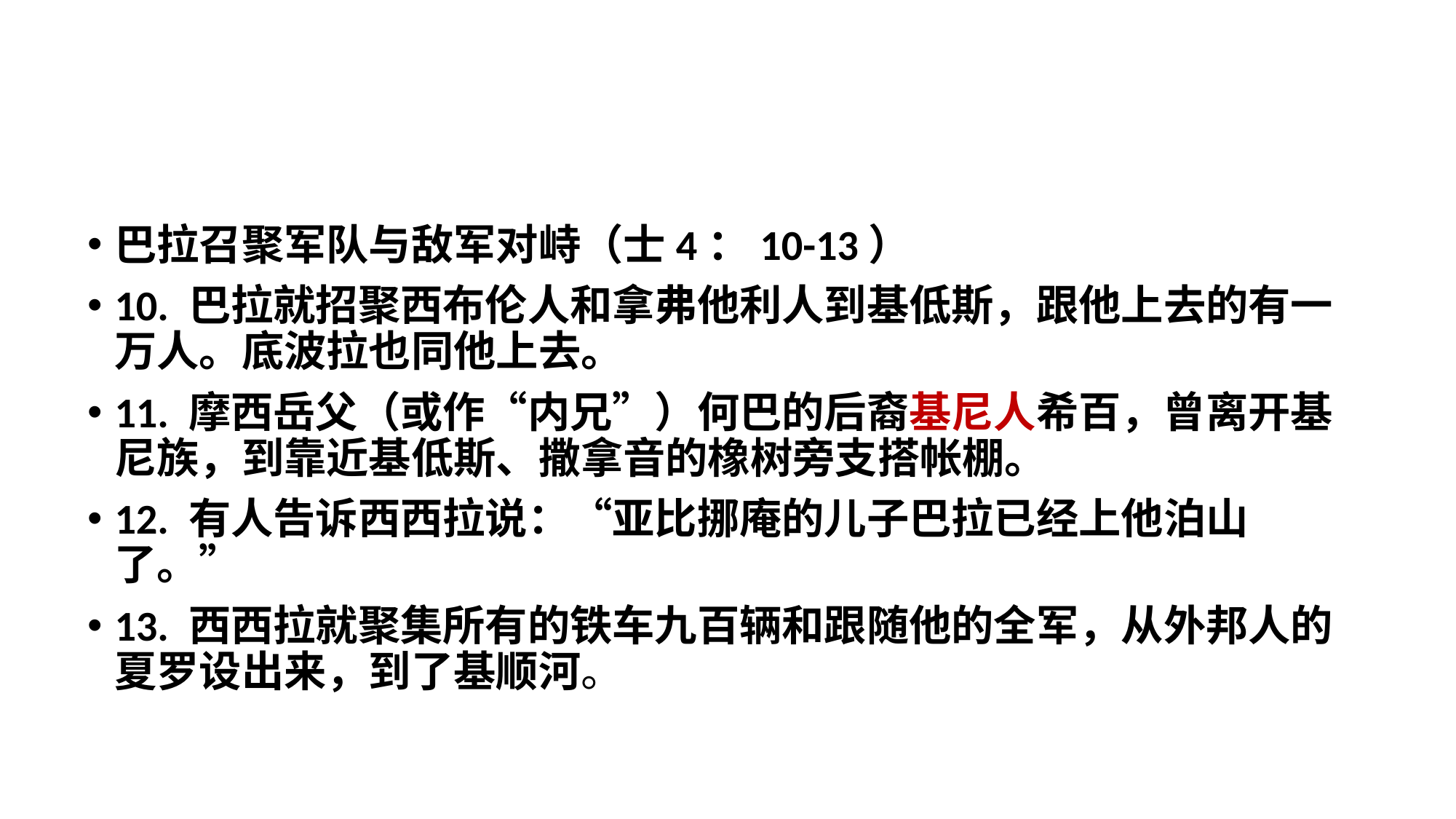

巴拉召聚军队与敌军对峙（士4：10-13）
10. 巴拉就招聚西布伦人和拿弗他利人到基低斯，跟他上去的有一万人。底波拉也同他上去。
11. 摩西岳父（或作“内兄”）何巴的后裔基尼人希百，曾离开基尼族，到靠近基低斯、撒拿音的橡树旁支搭帐棚。
12. 有人告诉西西拉说：“亚比挪庵的儿子巴拉已经上他泊山了。”
13. 西西拉就聚集所有的铁车九百辆和跟随他的全军，从外邦人的夏罗设出来，到了基顺河。